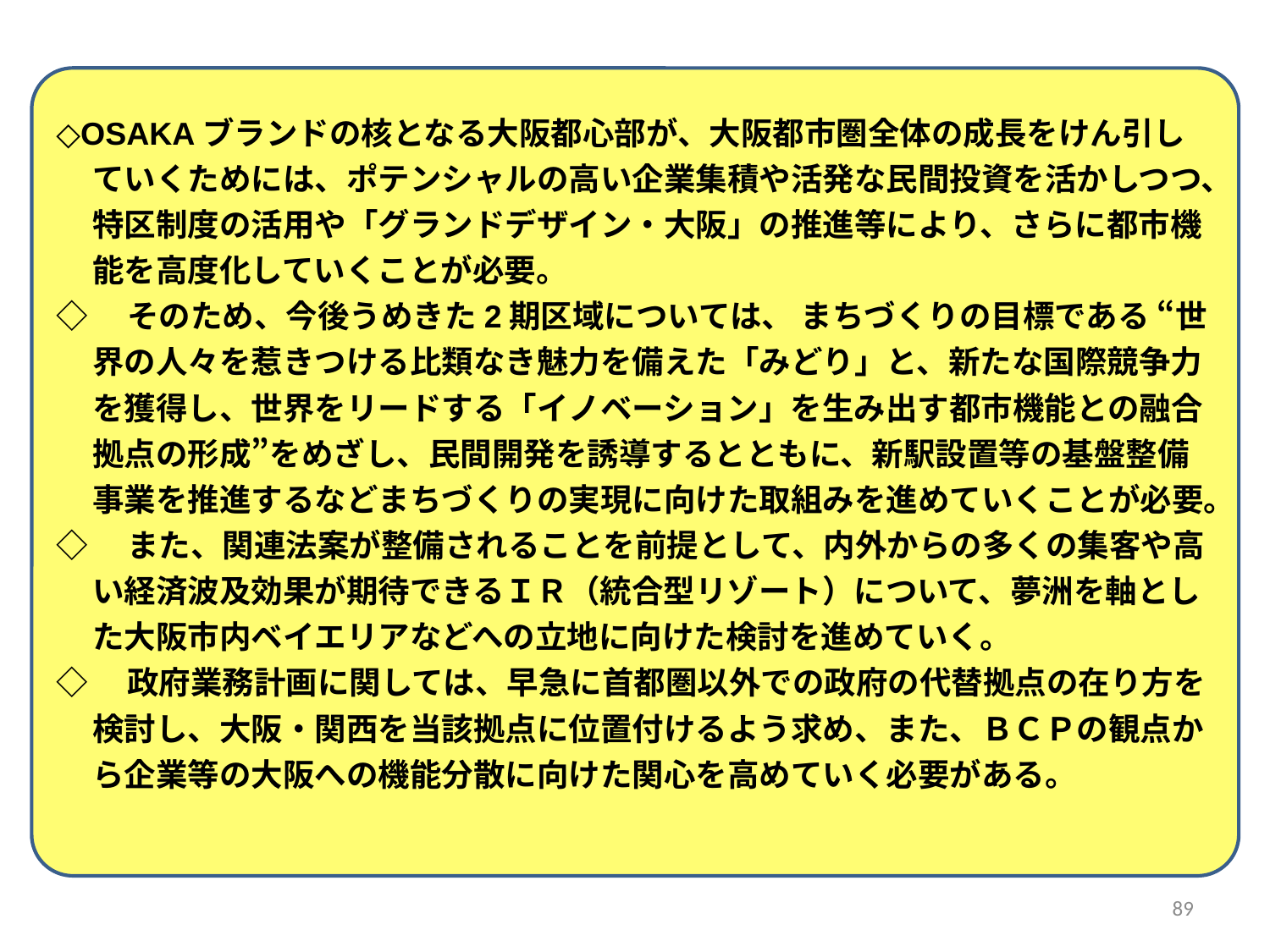

◇OSAKAブランドの核となる大阪都心部が、大阪都市圏全体の成長をけん引していくためには、ポテンシャルの高い企業集積や活発な民間投資を活かしつつ、特区制度の活用や「グランドデザイン・大阪」の推進等により、さらに都市機能を高度化していくことが必要。
◇　そのため、今後うめきた2期区域については、 まちづくりの目標である “世界の人々を惹きつける比類なき魅力を備えた「みどり」と、新たな国際競争力を獲得し、世界をリードする「イノベーション」を生み出す都市機能との融合拠点の形成”をめざし、民間開発を誘導するとともに、新駅設置等の基盤整備事業を推進するなどまちづくりの実現に向けた取組みを進めていくことが必要。
◇　また、関連法案が整備されることを前提として、内外からの多くの集客や高い経済波及効果が期待できるＩＲ（統合型リゾート）について、夢洲を軸とした大阪市内ベイエリアなどへの立地に向けた検討を進めていく。
◇　政府業務計画に関しては、早急に首都圏以外での政府の代替拠点の在り方を検討し、大阪・関西を当該拠点に位置付けるよう求め、また、ＢＣＰの観点から企業等の大阪への機能分散に向けた関心を高めていく必要がある。

89